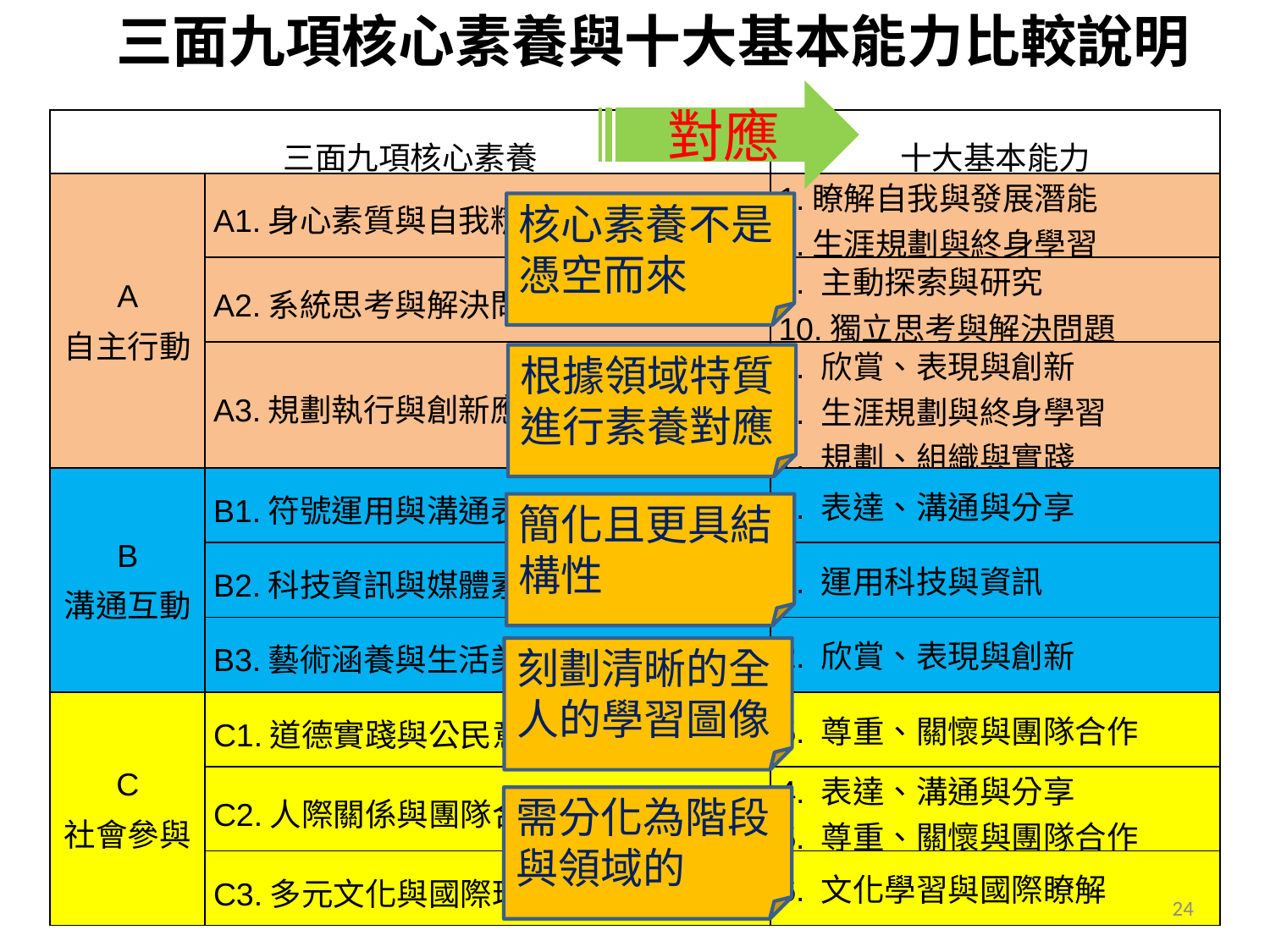

三面九項核心素養與十大基本能力比較說明
對應
| 三面九項核心素養 |  | 十大基本能力 |
| --- | --- | --- |
| A 自主行動 | A1.身心素質與自我精進 | 1.瞭解自我與發展潛能 3.生涯規劃與終身學習 |
|  | A2.系統思考與解決問題 | 9. 主動探索與研究 10.獨立思考與解決問題 |
|  | A3.規劃執行與創新應變 | 2. 欣賞、表現與創新 3. 生涯規劃與終身學習 7. 規劃、組織與實踐 |
| B 溝通互動 | B1.符號運用與溝通表達 | 4. 表達、溝通與分享 |
|  | B2.科技資訊與媒體素養 | 8. 運用科技與資訊 |
|  | B3.藝術涵養與生活美感 | 2. 欣賞、表現與創新 |
| C 社會參與 | C1.道德實踐與公民意識 | 5. 尊重、關懷與團隊合作 |
|  | C2.人際關係與團隊合作 | 4. 表達、溝通與分享 5. 尊重、關懷與團隊合作 |
|  | C3.多元文化與國際理解 | 6. 文化學習與國際瞭解 |
核心素養不是憑空而來
根據領域特質進行素養對應
簡化且更具結構性
刻劃清晰的全人的學習圖像
需分化為階段與領域的
24